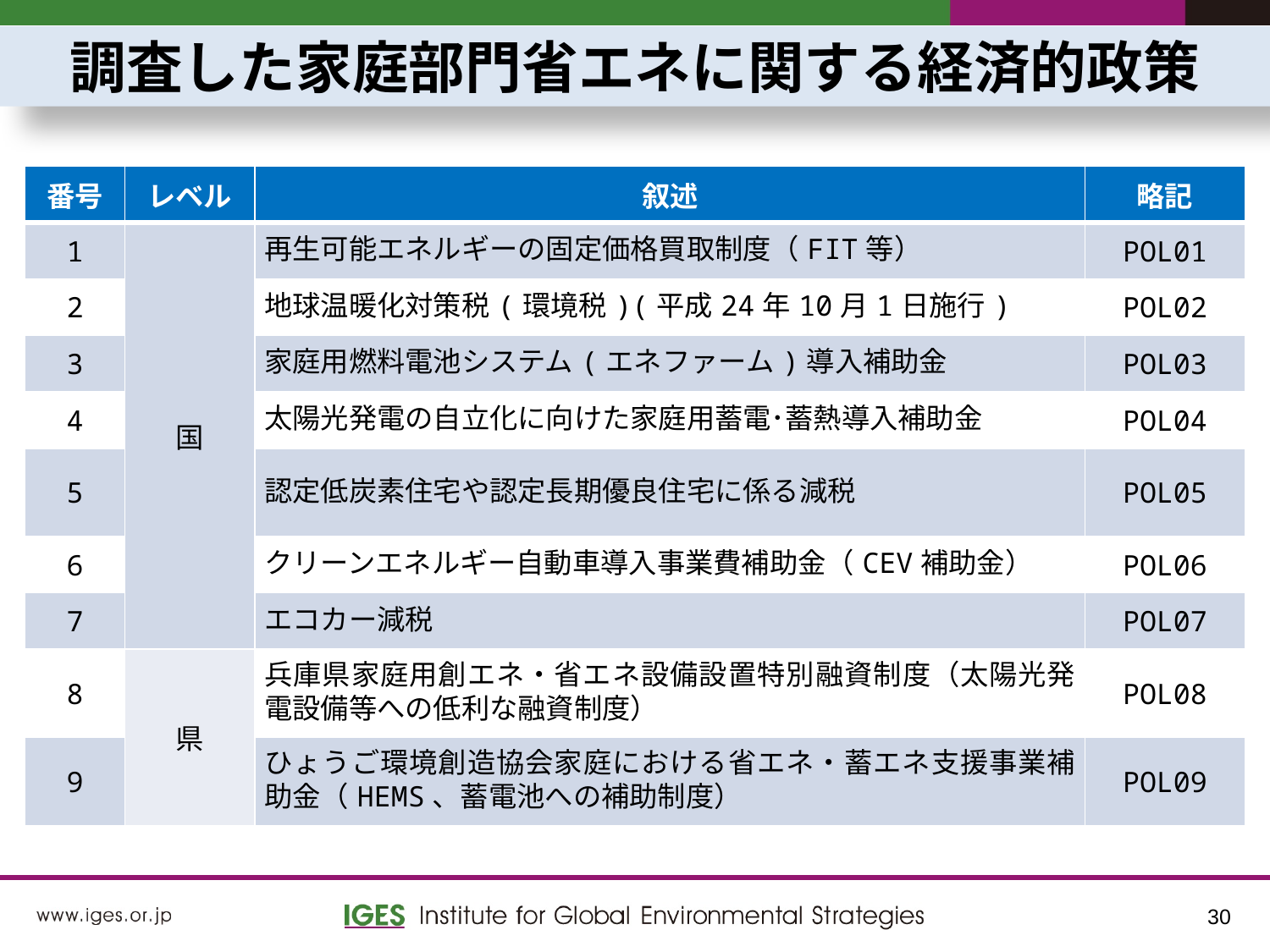

調査した家庭部門省エネに関する経済的政策
| 番号 | レベル | 叙述 | 略記 |
| --- | --- | --- | --- |
| 1 | 国 | 再生可能エネルギーの固定価格買取制度（FIT等） | POL01 |
| 2 |  | 地球温暖化対策税(環境税)(平成24年10月1日施行) | POL02 |
| 3 |  | 家庭用燃料電池システム(エネファーム)導入補助金 | POL03 |
| 4 |  | 太陽光発電の自立化に向けた家庭用蓄電･蓄熱導入補助金 | POL04 |
| 5 |  | 認定低炭素住宅や認定長期優良住宅に係る減税 | POL05 |
| 6 |  | クリーンエネルギー自動車導入事業費補助金（CEV補助金） | POL06 |
| 7 |  | エコカー減税 | POL07 |
| 8 | 県 | 兵庫県家庭用創エネ・省エネ設備設置特別融資制度（太陽光発電設備等への低利な融資制度） | POL08 |
| 9 |  | ひょうご環境創造協会家庭における省エネ・蓄エネ支援事業補助金（HEMS、蓄電池への補助制度） | POL09 |